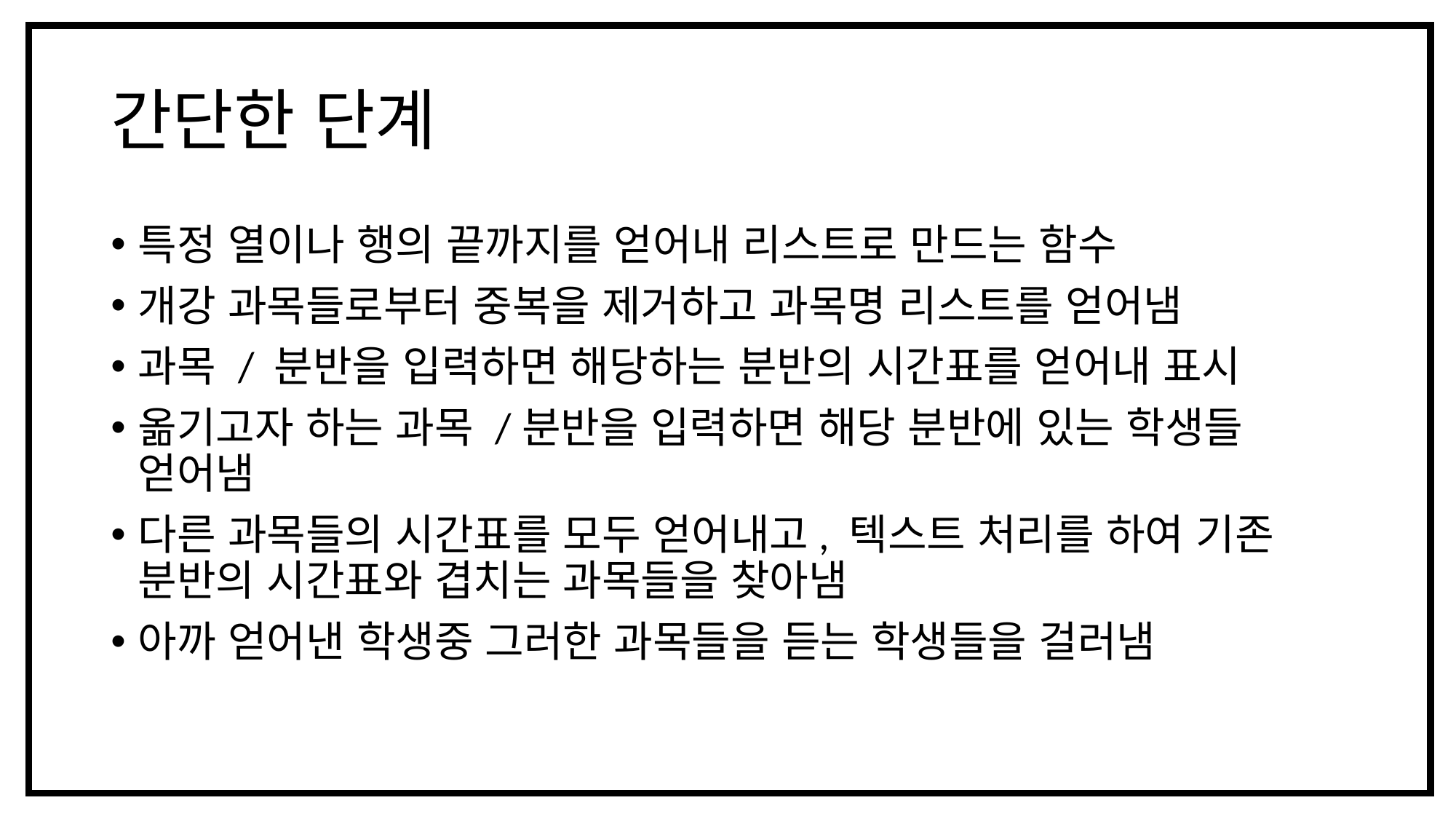

# 간단한 단계
특정 열이나 행의 끝까지를 얻어내 리스트로 만드는 함수
개강 과목들로부터 중복을 제거하고 과목명 리스트를 얻어냄
과목 / 분반을 입력하면 해당하는 분반의 시간표를 얻어내 표시
옮기고자 하는 과목 /분반을 입력하면 해당 분반에 있는 학생들 얻어냄
다른 과목들의 시간표를 모두 얻어내고, 텍스트 처리를 하여 기존 분반의 시간표와 겹치는 과목들을 찾아냄
아까 얻어낸 학생중 그러한 과목들을 듣는 학생들을 걸러냄